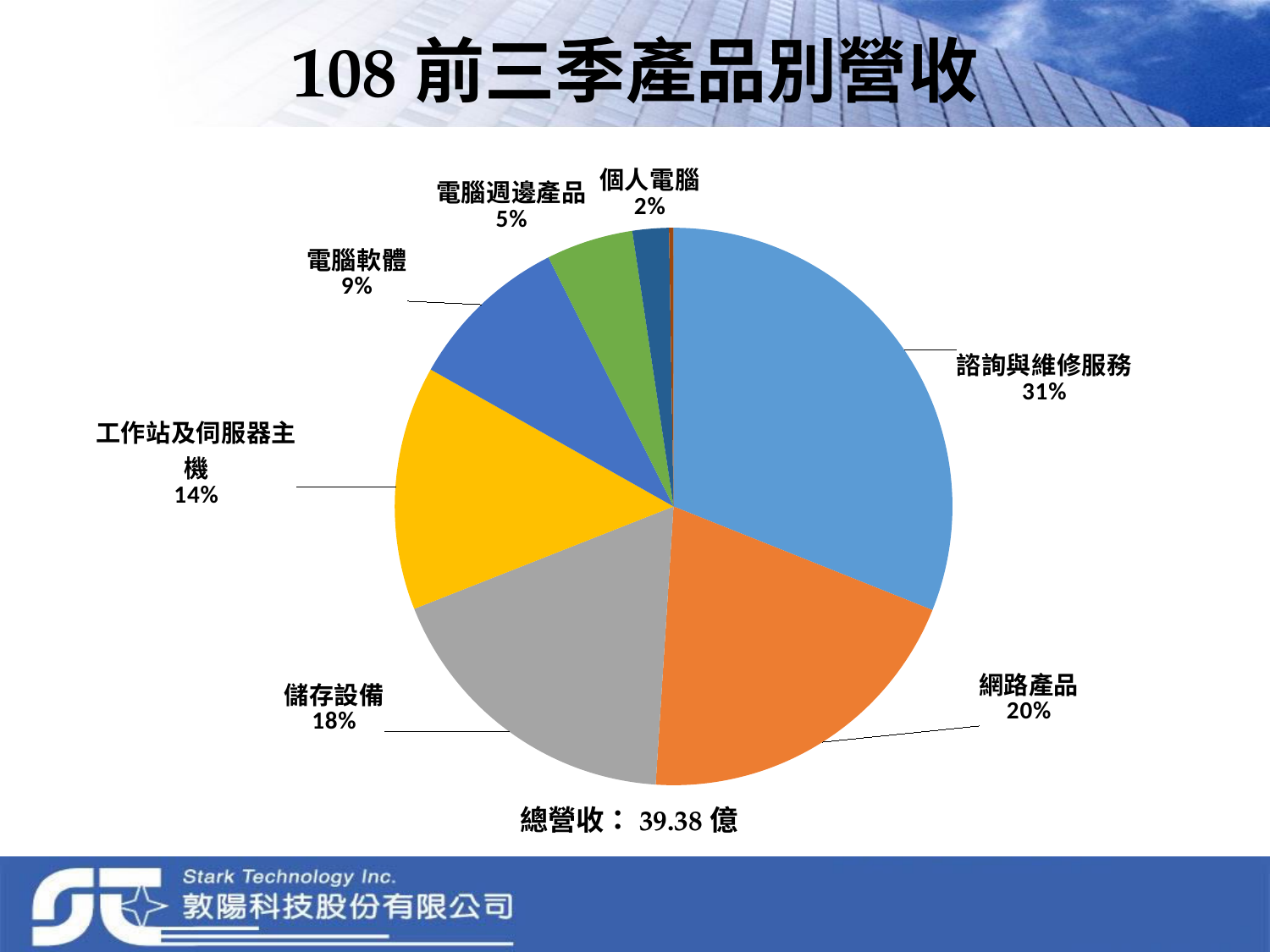

# 108前三季產品別營收

### Chart

| Category | % |
|---|---|
| 諮詢與維修服務 | 0.3106157730639933 |
| 網路產品 | 0.19960823608813272 |
| 儲存設備 | 0.17990397999848343 |
| 工作站及伺服器主機 | 0.14162747219781766 |
| 電腦軟體 | 0.09418521812430489 |
| 電腦週邊產品 | 0.050346734916137094 |
| 個人電腦 | 0.021122148994958262 |
| 其它 | 0.002303115419419593 |
| 工程 | 0.0002873211967530927 |
總營收：39.38億